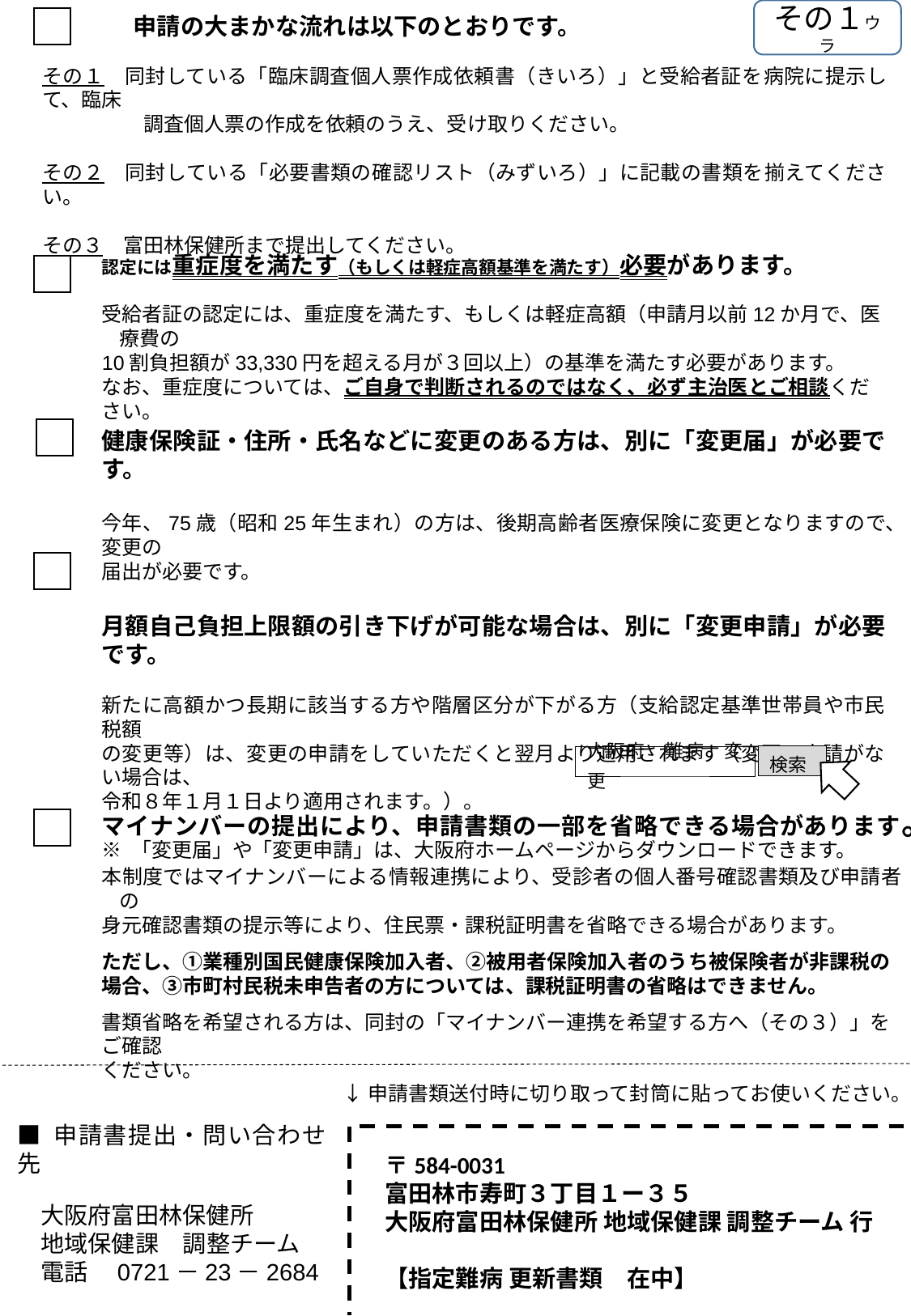

その１ウラ
　　　申請の大まかな流れは以下のとおりです。

その１　同封している「臨床調査個人票作成依頼書（きいろ）」と受給者証を病院に提示して、臨床
　　　　　調査個人票の作成を依頼のうえ、受け取りください。

その２　同封している「必要書類の確認リスト（みずいろ）」に記載の書類を揃えてください。

その３　富田林保健所まで提出してください。
認定には重症度を満たす（もしくは軽症高額基準を満たす）必要があります。

受給者証の認定には、重症度を満たす、もしくは軽症高額（申請月以前12か月で、医療費の
10割負担額が33,330円を超える月が３回以上）の基準を満たす必要があります。
なお、重症度については、ご自身で判断されるのではなく、必ず主治医とご相談ください。

健康保険証・住所・氏名などに変更のある方は、別に「変更届」が必要です。

今年、75歳（昭和25年生まれ）の方は、後期高齢者医療保険に変更となりますので、変更の
届出が必要です。

月額自己負担上限額の引き下げが可能な場合は、別に「変更申請」が必要です。

新たに高額かつ長期に該当する方や階層区分が下がる方（支給認定基準世帯員や市民税額
の変更等）は、変更の申請をしていただくと翌月より適用されます（変更の申請がない場合は、
令和８年１月１日より適用されます。）。

※ 「変更届」や「変更申請」は、大阪府ホームページからダウンロードできます。

検索
大阪府　難病　変更

マイナンバーの提出により、申請書類の一部を省略できる場合があります。

本制度ではマイナンバーによる情報連携により、受診者の個人番号確認書類及び申請者の
身元確認書類の提示等により、住民票・課税証明書を省略できる場合があります。

ただし、①業種別国民健康保険加入者、②被用者保険加入者のうち被保険者が非課税の
場合、③市町村民税未申告者の方については、課税証明書の省略はできません。

書類省略を希望される方は、同封の「マイナンバー連携を希望する方へ（その３）」をご確認
ください。

↓申請書類送付時に切り取って封筒に貼ってお使いください。↓

■ 申請書提出・問い合わせ先

　大阪府富田林保健所
　地域保健課　調整チーム
　電話　0721－23－2684

　〒584-0031
　富田林市寿町３丁目１ー３５
　大阪府富田林保健所 地域保健課 調整チーム 行

　【指定難病 更新書類　在中】